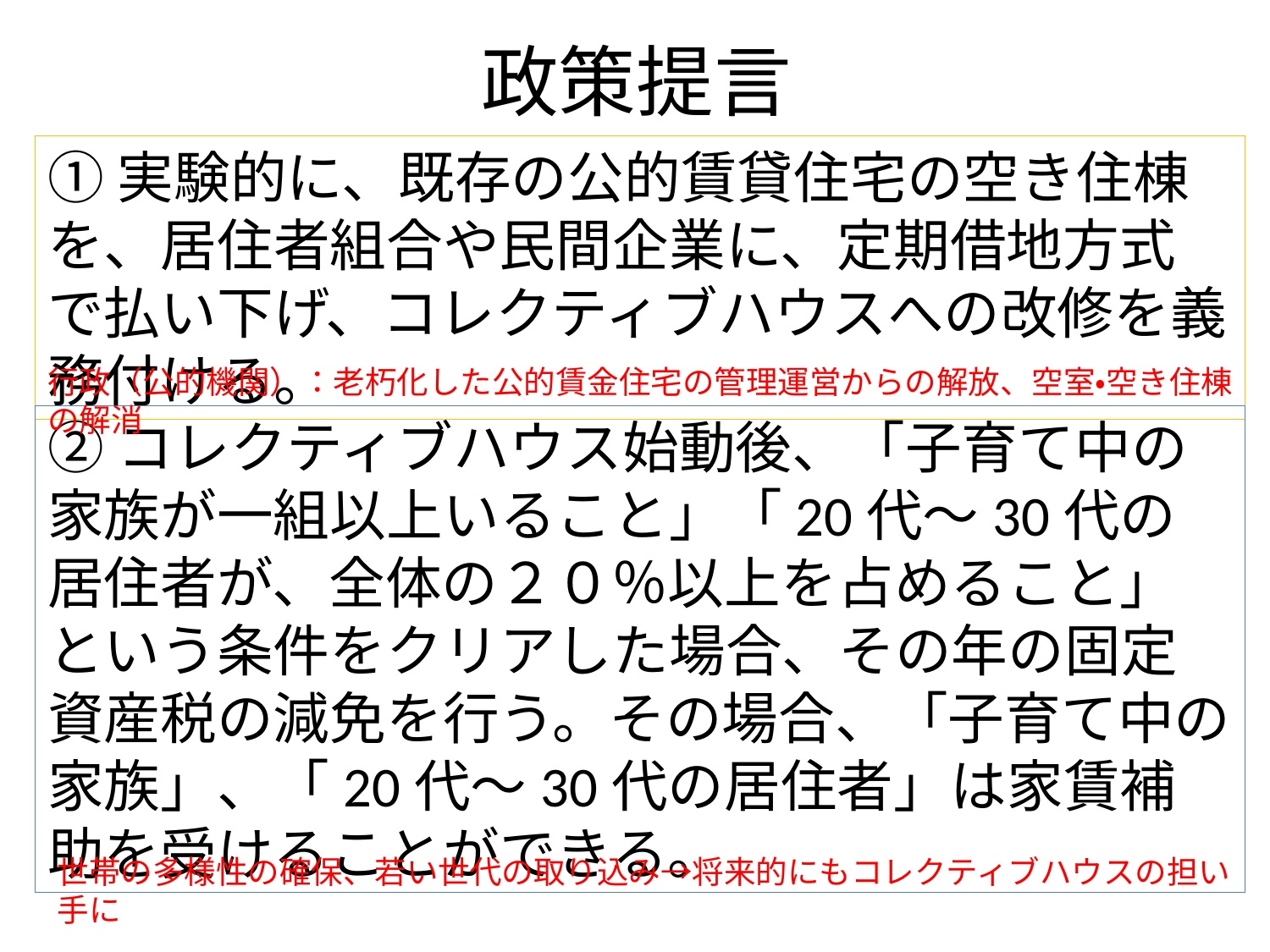

# 政策提言
①実験的に、既存の公的賃貸住宅の空き住棟を、居住者組合や民間企業に、定期借地方式で払い下げ、コレクティブハウスへの改修を義務付ける。
行政（公的機関）：老朽化した公的賃金住宅の管理運営からの解放、空室・空き住棟の解消
②コレクティブハウス始動後、「子育て中の家族が一組以上いること」「20代～30代の居住者が、全体の２０％以上を占めること」という条件をクリアした場合、その年の固定資産税の減免を行う。その場合、「子育て中の家族」、「20代～30代の居住者」は家賃補助を受けることができる。
世帯の多様性の確保、若い世代の取り込み→将来的にもコレクティブハウスの担い手に